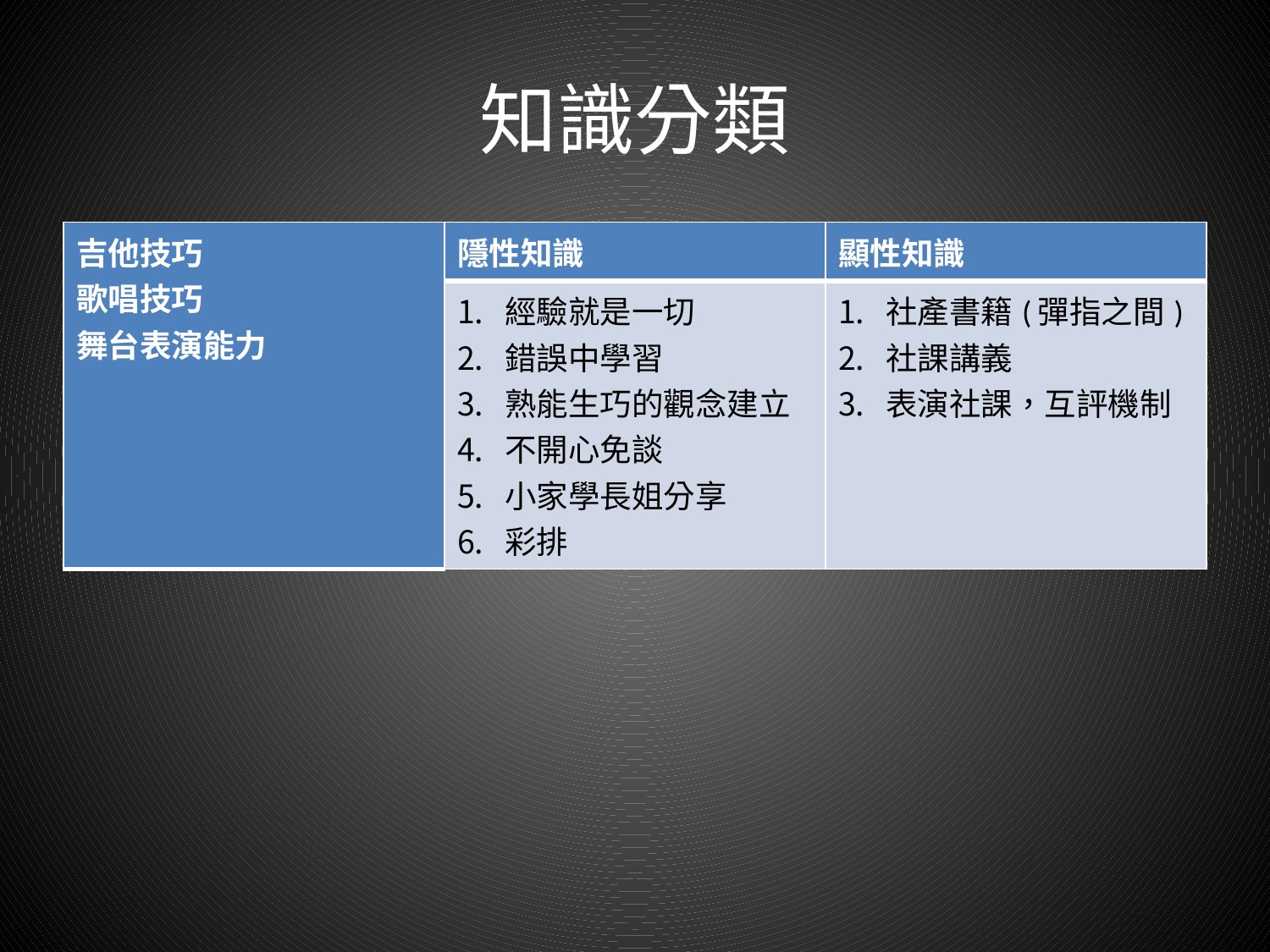

# 知識分類
| 吉他技巧 歌唱技巧 舞台表演能力 | 隱性知識 | 顯性知識 |
| --- | --- | --- |
|  | 經驗就是一切 錯誤中學習 熟能生巧的觀念建立 不開心免談 小家學長姐分享 彩排 | 社產書籍(彈指之間) 社課講義 表演社課，互評機制 |